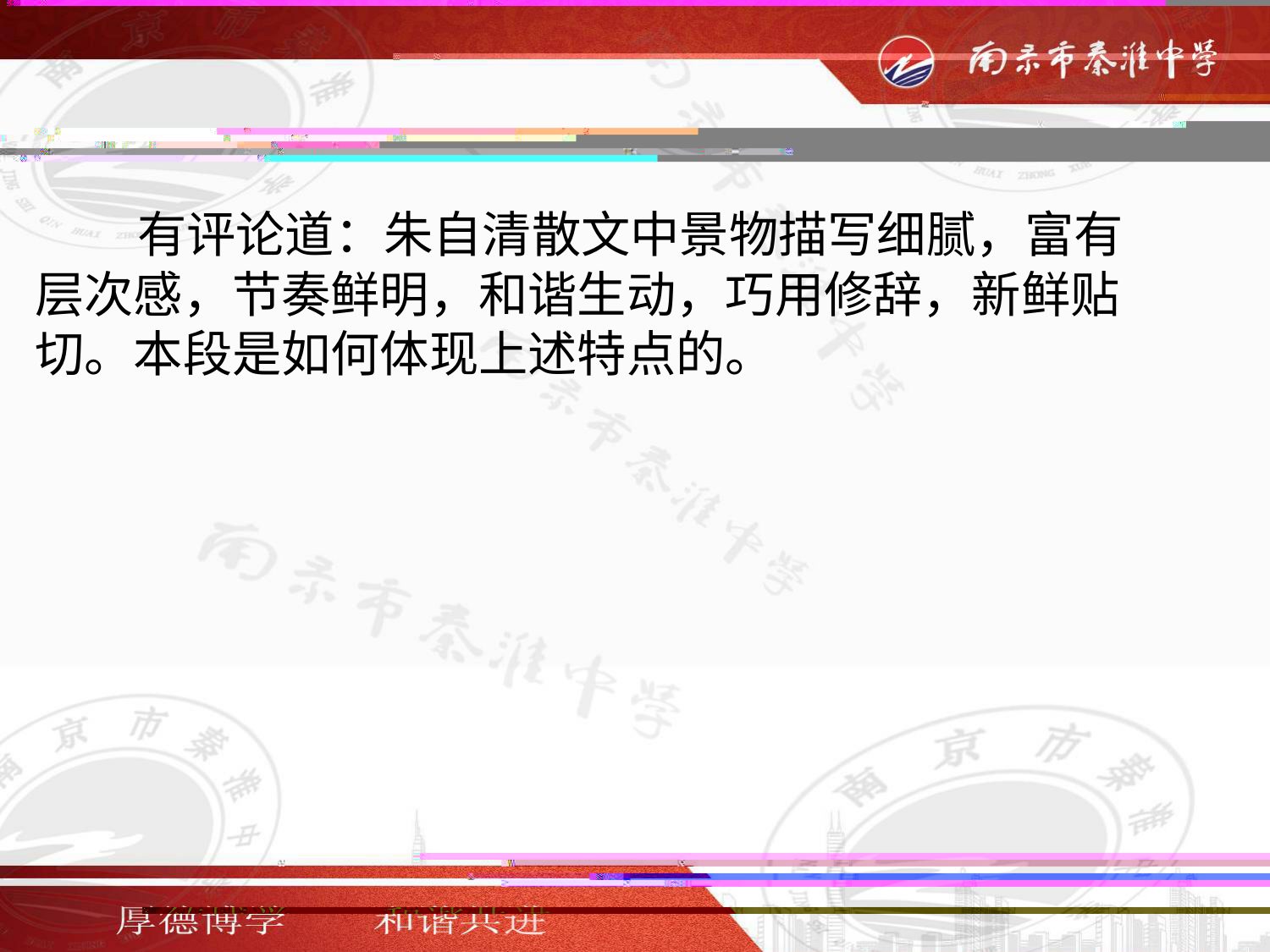

#
       有评论道：朱自清散文中景物描写细腻，富有层次感，节奏鲜明，和谐生动，巧用修辞，新鲜贴切。本段是如何体现上述特点的。